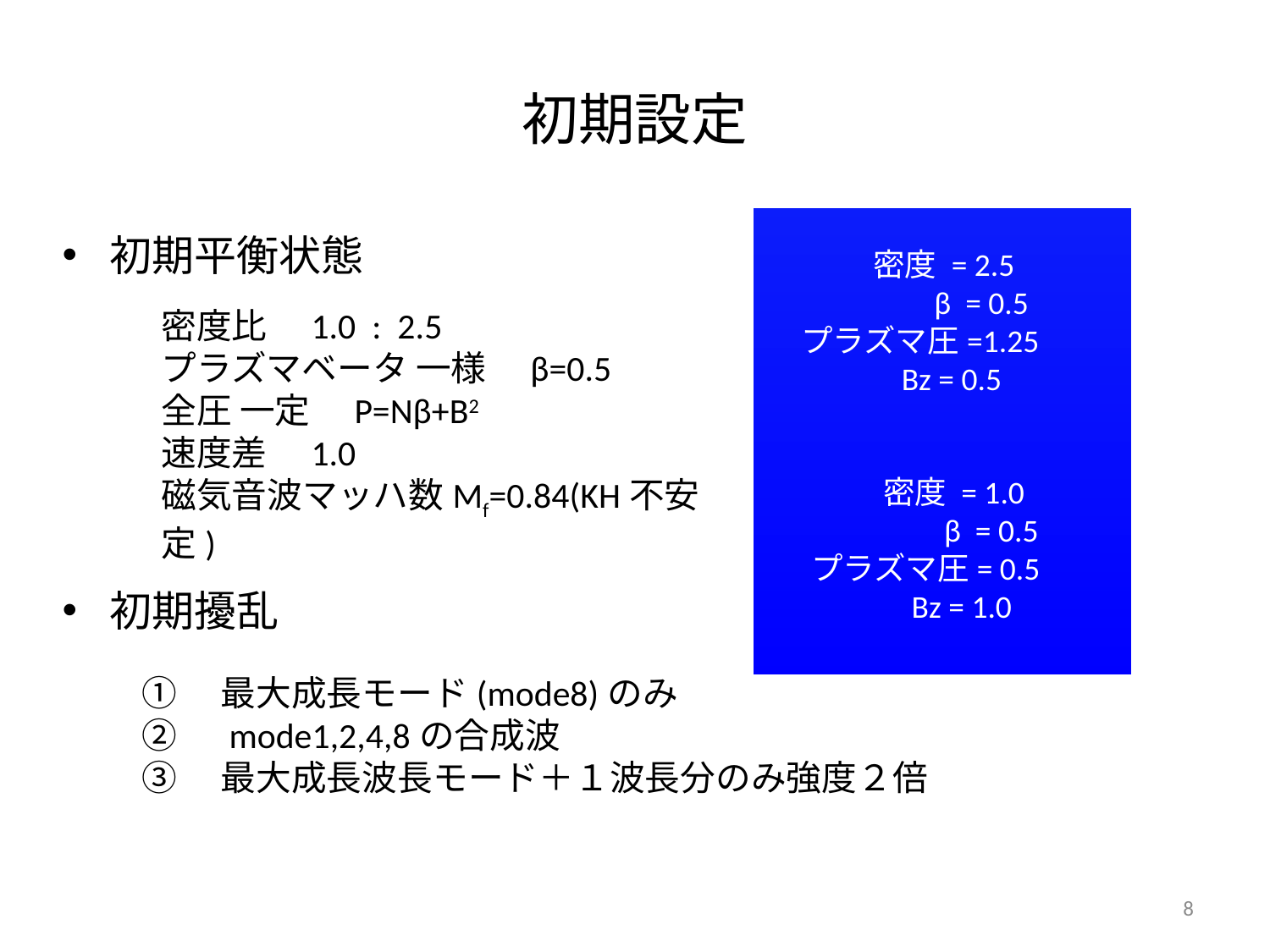

# 初期設定

初期平衡状態

初期擾乱
           密度 = 2.5
              　β  = 0.5
 プラズマ圧=1.25
                Bz = 0.5
密度比　1.0  :  2.5
プラズマベータ 一様　β=0.5
全圧 一定　P=Nβ+B2
速度差　1.0
磁気音波マッハ数Mf=0.84(KH不安定)
           密度 = 1.0
              　β  = 0.5
 プラズマ圧= 0.5
                Bz = 1.0
①　最大成長モード(mode8)のみ
②　mode1,2,4,8の合成波
③　最大成長波長モード＋１波長分のみ強度２倍
8